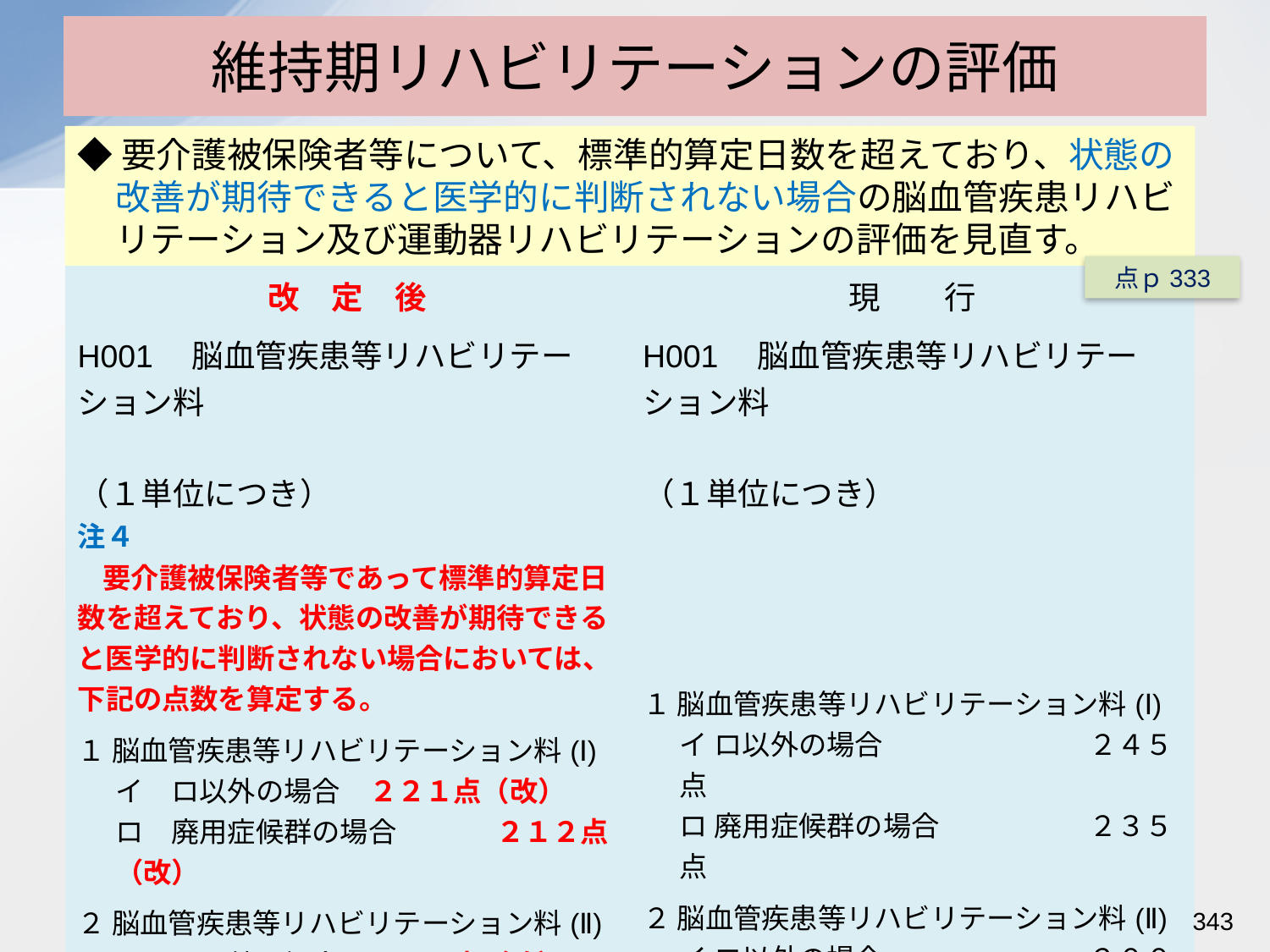

# 維持期リハビリテーションの評価
◆要介護被保険者等について、標準的算定日数を超えており、状態の改善が期待できると医学的に判断されない場合の脳血管疾患リハビリテーション及び運動器リハビリテーションの評価を見直す。
点ｐ333
| 改　定　後 | 現　　行 |
| --- | --- |
| H001　脳血管疾患等リハビリテーション料 　　　　　　　　　　　　　　　（１単位につき） 注４ 要介護被保険者等であって標準的算定日数を超えており、状態の改善が期待できると医学的に判断されない場合においては、下記の点数を算定する。 １ 脳血管疾患等リハビリテーション料(Ⅰ) イ　ロ以外の場合 ２２１点（改） ロ　廃用症候群の場合 ２１２点（改） ２ 脳血管疾患等リハビリテーション料(Ⅱ) イ　ロ以外の場合 １８０点（改） ロ　廃用症候群の場合 １７１点（改） ３ 脳血管疾患等リハビリテーション料(Ⅲ) イ　ロ以外の場合 ９０点（改） ロ　廃用症候群の場合 ９０点（改） | H001　脳血管疾患等リハビリテーション料 　　　　　　　　　　　　　　　（１単位につき） １ 脳血管疾患等リハビリテーション料(Ⅰ) イ ロ以外の場合 　２４５点 ロ 廃用症候群の場合 　２３５点 ２ 脳血管疾患等リハビリテーション料(Ⅱ) イ ロ以外の場合 　２００点 ロ 廃用症候群の場合 　１９０点 ３ 脳血管疾患等リハビリテーション料(Ⅲ) イ ロ以外の場合 　１００点 ロ 廃用症候群の場合 　１００点 |
343